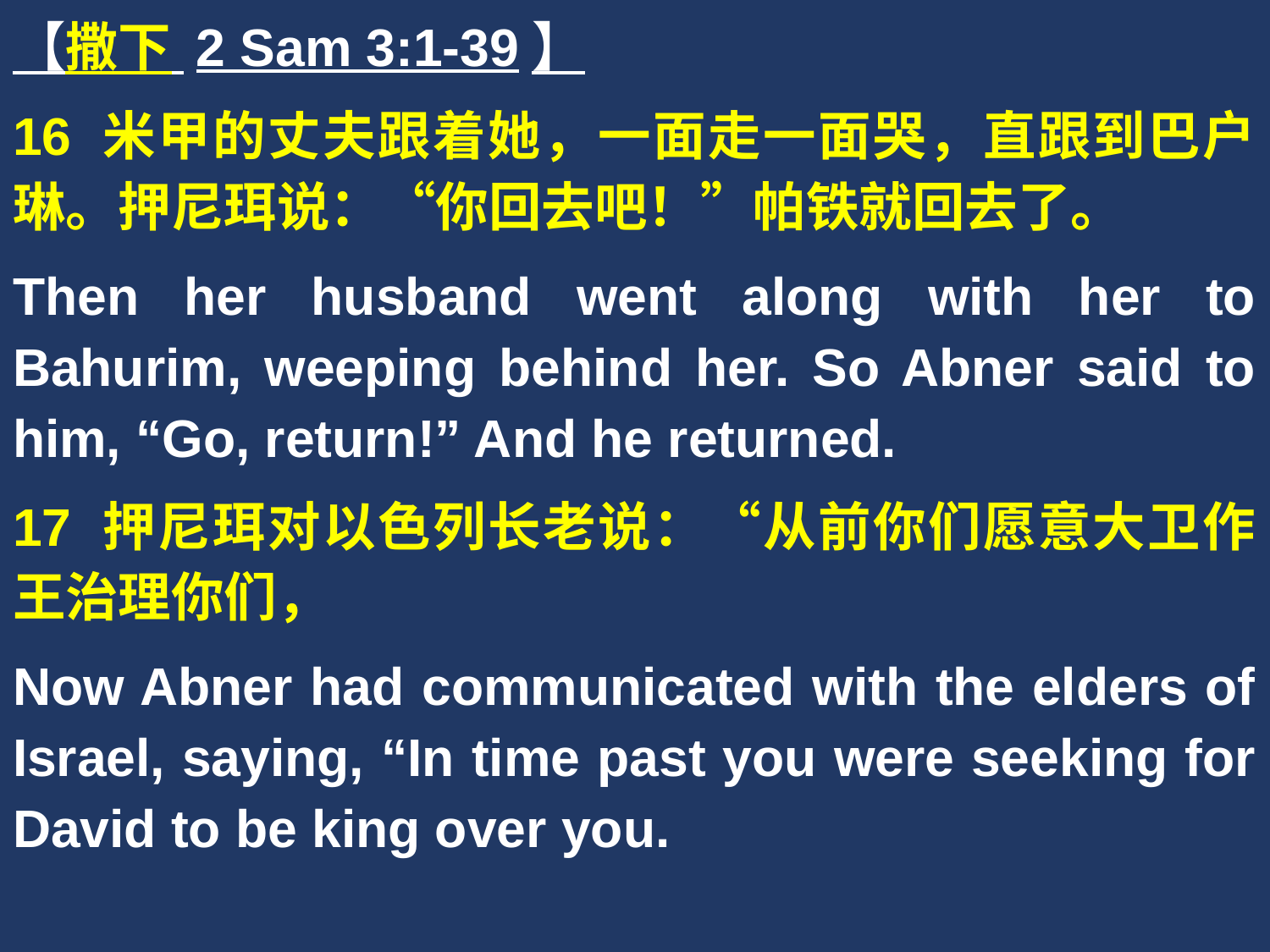

【撒下 2 Sam 3:1-39】
16 米甲的丈夫跟着她，一面走一面哭，直跟到巴户琳。押尼珥说：“你回去吧！”帕铁就回去了。
Then her husband went along with her to Bahurim, weeping behind her. So Abner said to him, “Go, return!” And he returned.
17 押尼珥对以色列长老说：“从前你们愿意大卫作王治理你们，
Now Abner had communicated with the elders of Israel, saying, “In time past you were seeking for David to be king over you.